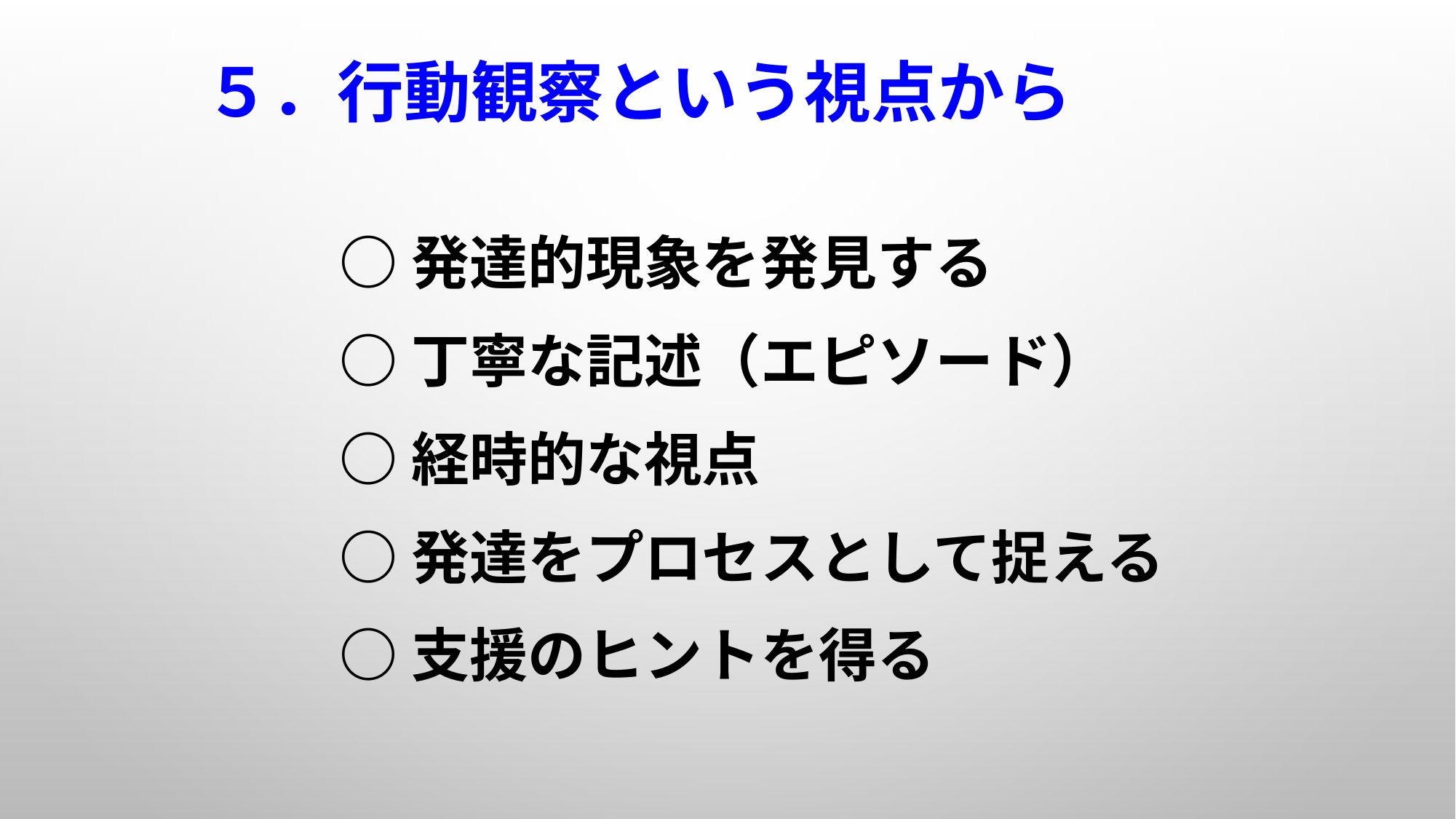

# ５．行動観察という視点から
○発達的現象を発見する
○丁寧な記述（エピソード）
○経時的な視点
○発達をプロセスとして捉える
○支援のヒントを得る